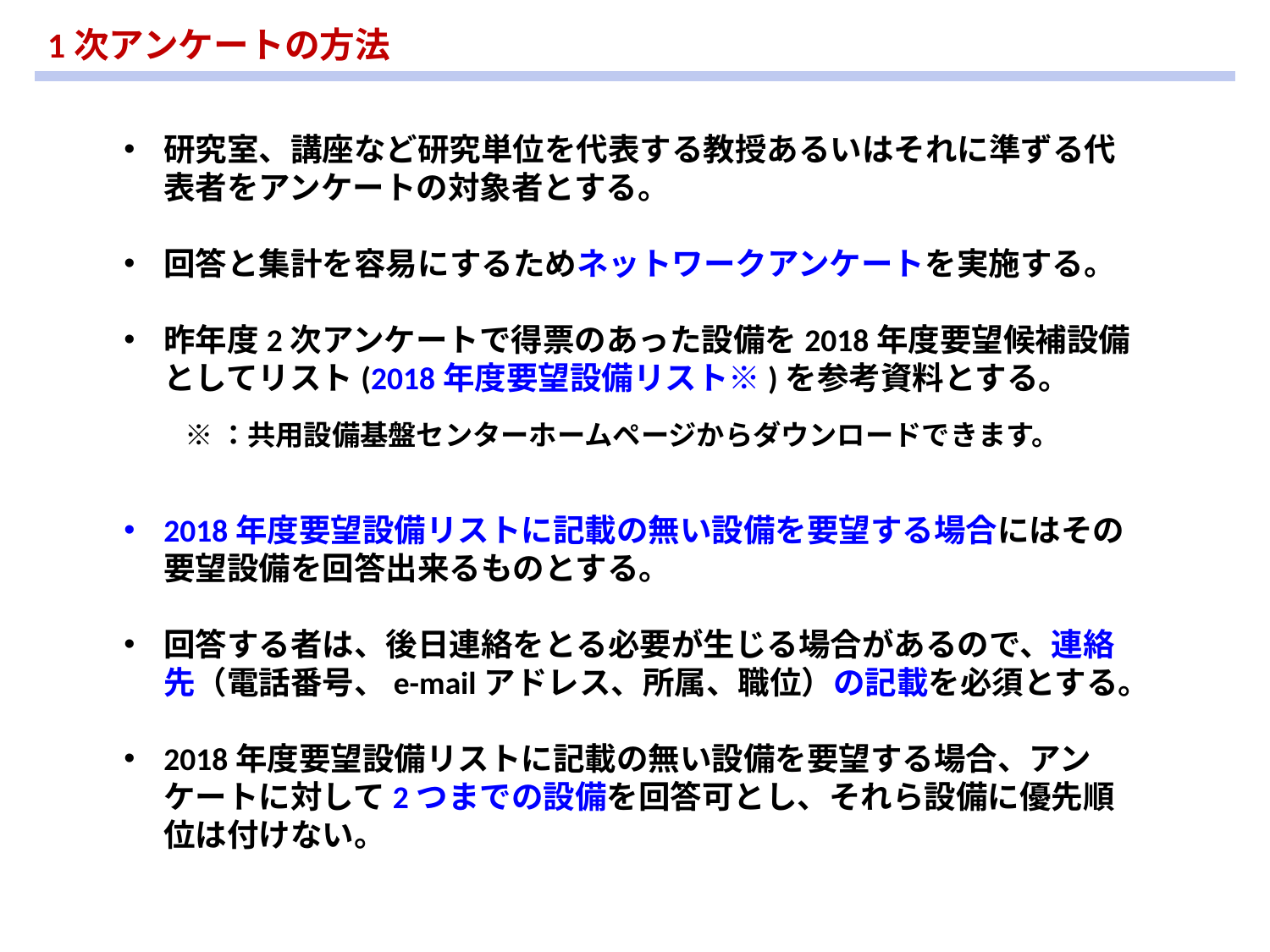

1次アンケートの方法
研究室、講座など研究単位を代表する教授あるいはそれに準ずる代表者をアンケートの対象者とする。

回答と集計を容易にするためネットワークアンケートを実施する。

昨年度2次アンケートで得票のあった設備を2018年度要望候補設備としてリスト(2018年度要望設備リスト※)を参考資料とする。

2018年度要望設備リストに記載の無い設備を要望する場合にはその要望設備を回答出来るものとする。

回答する者は、後日連絡をとる必要が生じる場合があるので、連絡先（電話番号、e-mailアドレス、所属、職位）の記載を必須とする。

2018年度要望設備リストに記載の無い設備を要望する場合、アンケートに対して2つまでの設備を回答可とし、それら設備に優先順位は付けない。
※：共用設備基盤センターホームページからダウンロードできます。